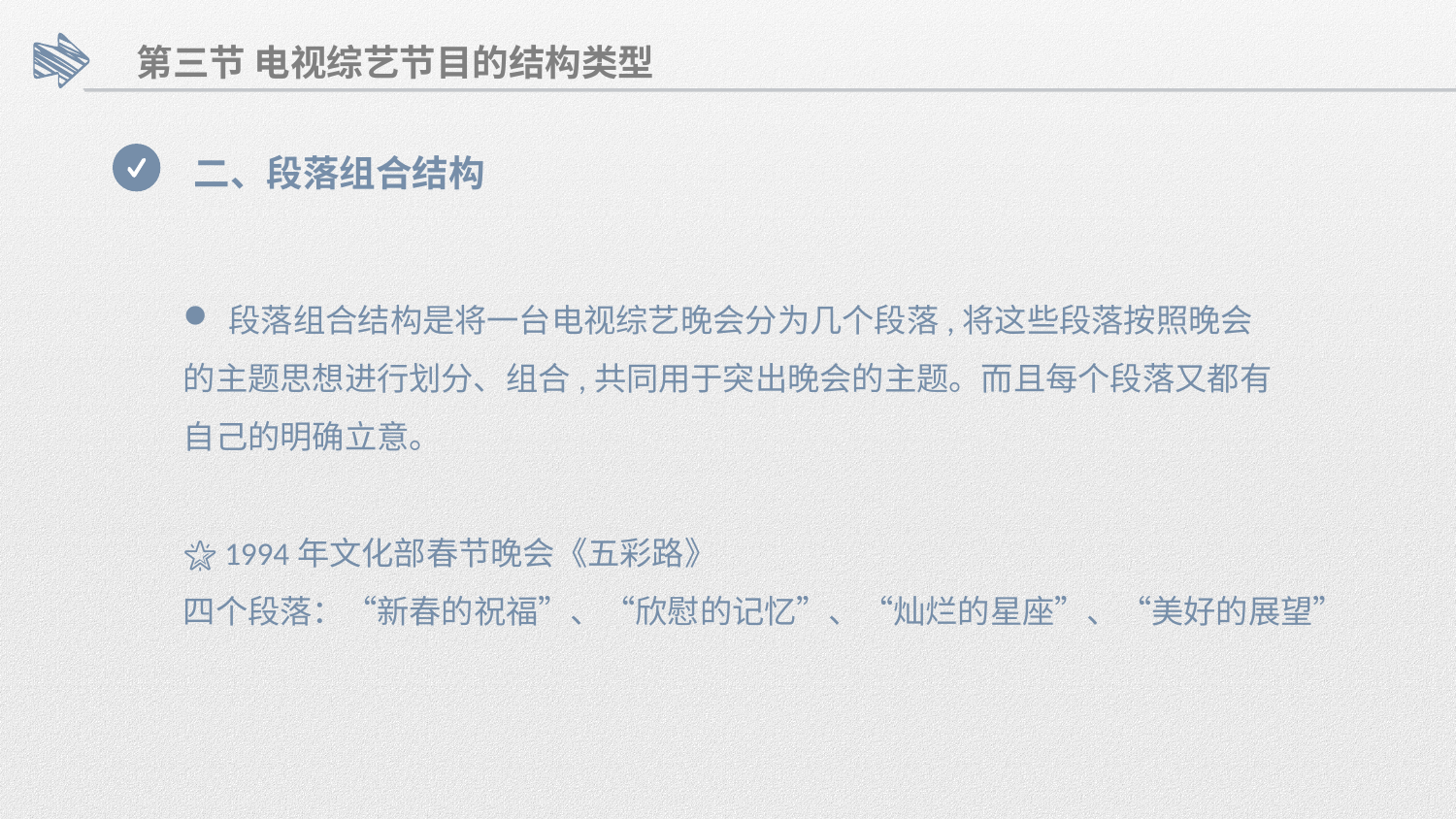

第三节 电视综艺节目的结构类型
二、段落组合结构

段落组合结构是将一台电视综艺晚会分为几个段落,将这些段落按照晚会
的主题思想进行划分、组合,共同用于突出晚会的主题。而且每个段落又都有
自己的明确立意。

🌟 1994年文化部春节晚会《五彩路》
四个段落：“新春的祝福”、“欣慰的记忆”、“灿烂的星座”、“美好的展望”